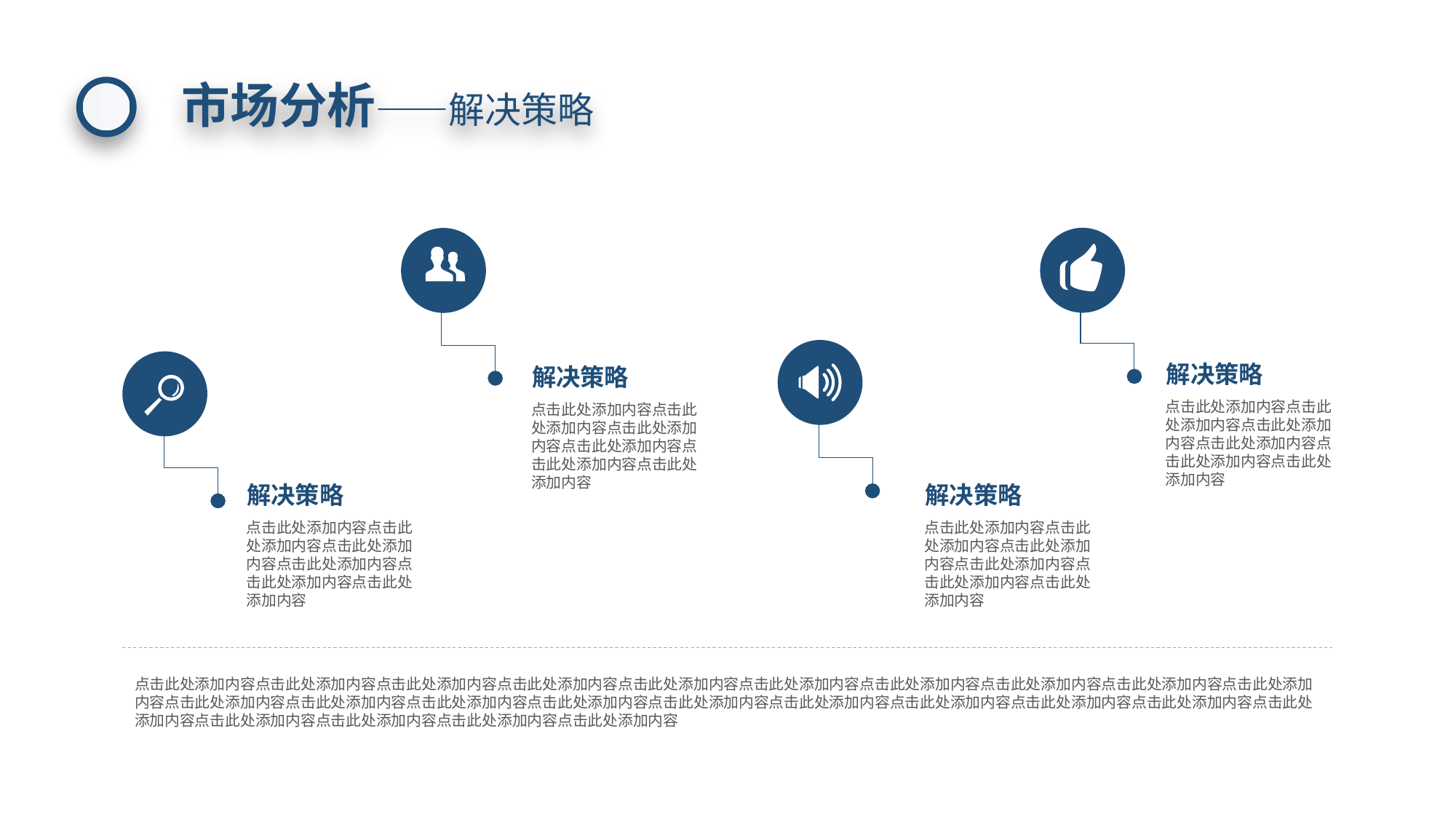

市场分析——解决策略

解决策略
解决策略
点击此处添加内容点击此处添加内容点击此处添加内容点击此处添加内容点击此处添加内容点击此处添加内容
点击此处添加内容点击此处添加内容点击此处添加内容点击此处添加内容点击此处添加内容点击此处添加内容
解决策略
解决策略
点击此处添加内容点击此处添加内容点击此处添加内容点击此处添加内容点击此处添加内容点击此处添加内容
点击此处添加内容点击此处添加内容点击此处添加内容点击此处添加内容点击此处添加内容点击此处添加内容
点击此处添加内容点击此处添加内容点击此处添加内容点击此处添加内容点击此处添加内容点击此处添加内容点击此处添加内容点击此处添加内容点击此处添加内容点击此处添加内容点击此处添加内容点击此处添加内容点击此处添加内容点击此处添加内容点击此处添加内容点击此处添加内容点击此处添加内容点击此处添加内容点击此处添加内容点击此处添加内容点击此处添加内容点击此处添加内容点击此处添加内容点击此处添加内容